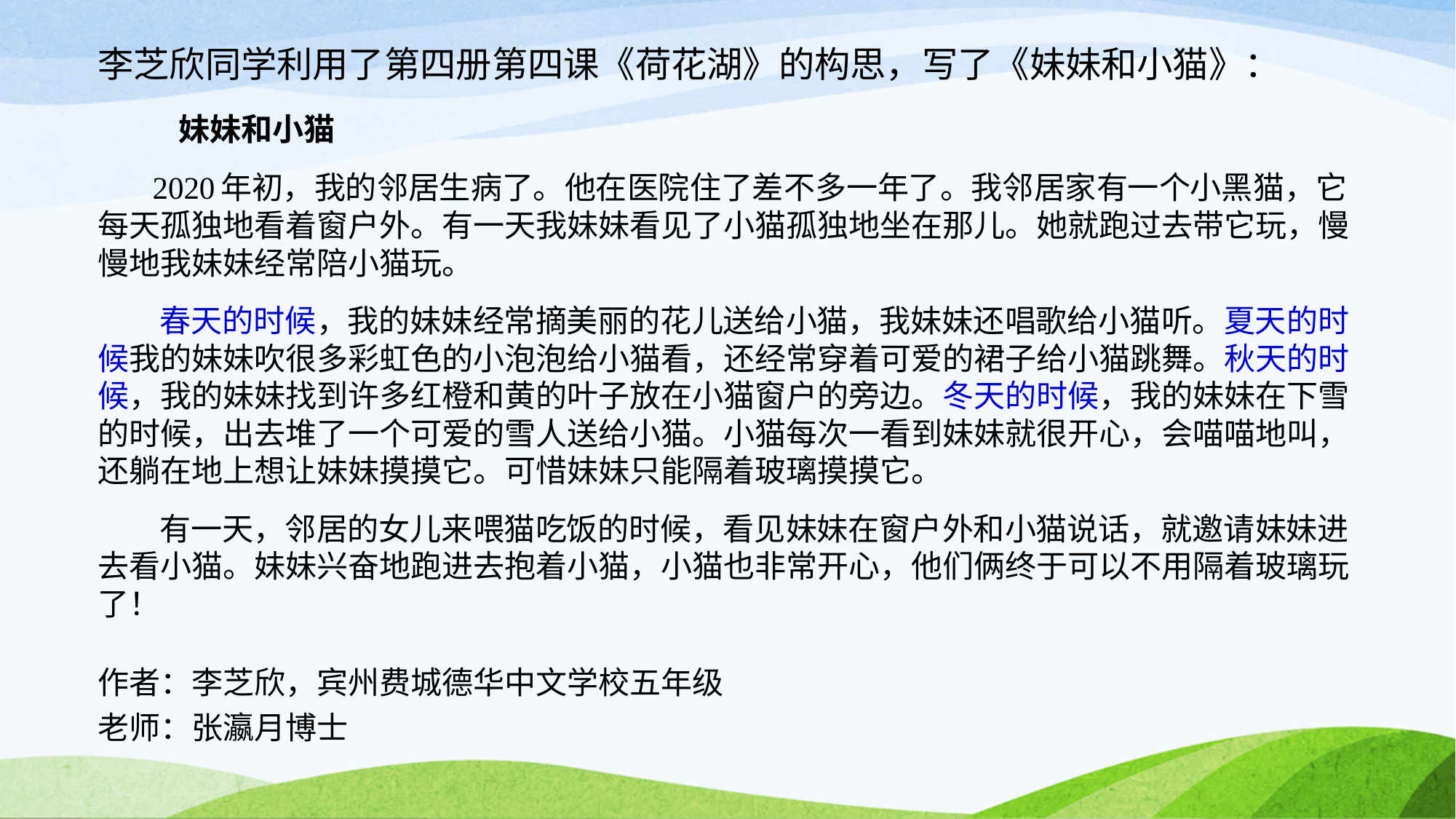

李芝欣同学利用了第四册第四课《荷花湖》的构思，写了《妹妹和小猫》：
 					妹妹和小猫
       2020年初，我的邻居生病了。他在医院住了差不多一年了。我邻居家有一个小黑猫，它每天孤独地看着窗户外。有一天我妹妹看见了小猫孤独地坐在那儿。她就跑过去带它玩，慢慢地我妹妹经常陪小猫玩。
        春天的时候，我的妹妹经常摘美丽的花儿送给小猫，我妹妹还唱歌给小猫听。夏天的时候我的妹妹吹很多彩虹色的小泡泡给小猫看，还经常穿着可爱的裙子给小猫跳舞。秋天的时候，我的妹妹找到许多红橙和黄的叶子放在小猫窗户的旁边。冬天的时候，我的妹妹在下雪的时候，出去堆了一个可爱的雪人送给小猫。小猫每次一看到妹妹就很开心，会喵喵地叫，还躺在地上想让妹妹摸摸它。可惜妹妹只能隔着玻璃摸摸它。
        有一天，邻居的女儿来喂猫吃饭的时候，看见妹妹在窗户外和小猫说话，就邀请妹妹进去看小猫。妹妹兴奋地跑进去抱着小猫，小猫也非常开心，他们俩终于可以不用隔着玻璃玩了！

作者：李芝欣，宾州费城德华中文学校五年级
老师：张瀛月博士